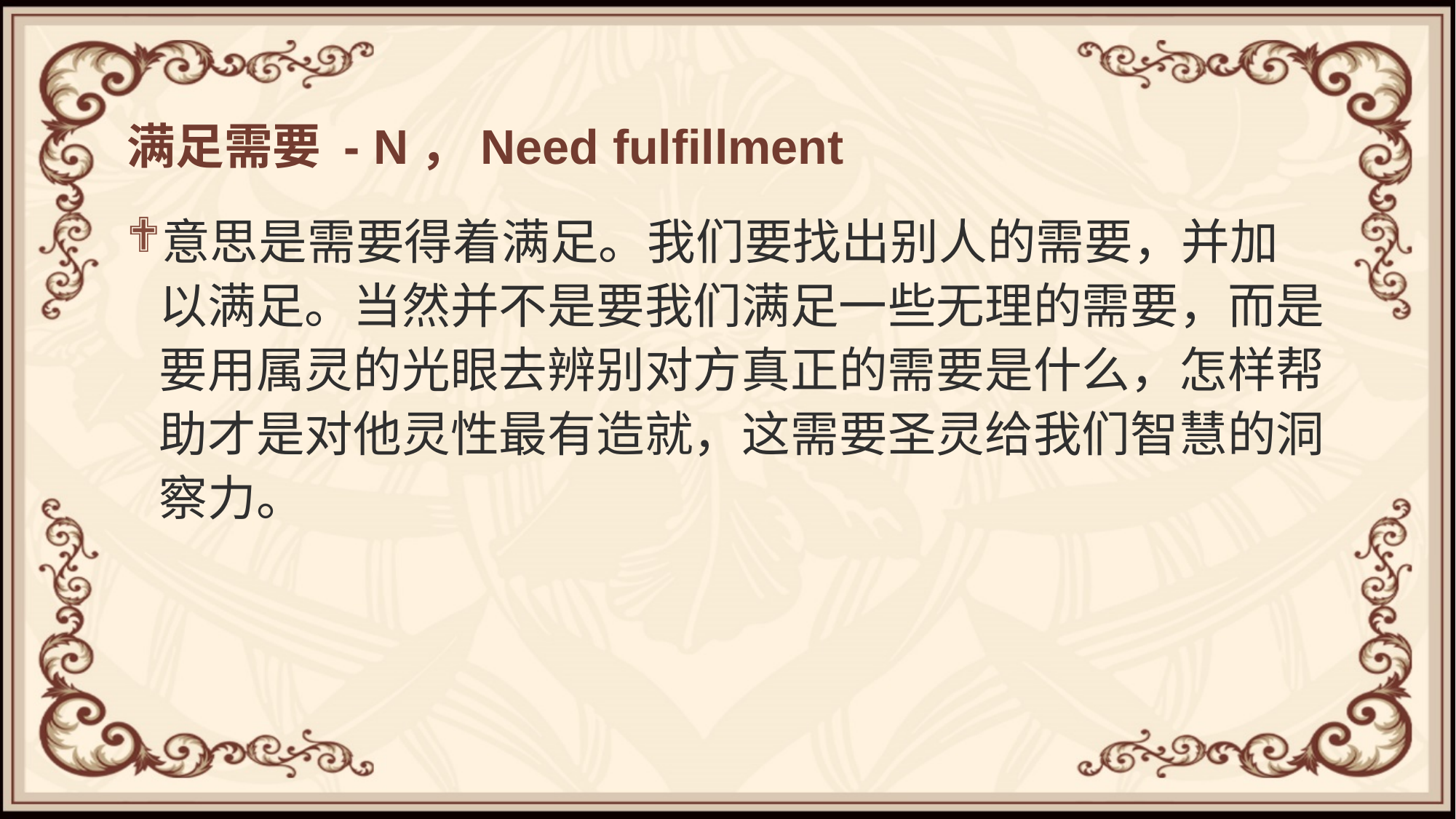

# 满足需要 - N，Need fulfillment
意思是需要得着满足。我们要找出别人的需要，并加以满足。当然并不是要我们满足一些无理的需要，而是要用属灵的光眼去辨别对方真正的需要是什么，怎样帮助才是对他灵性最有造就，这需要圣灵给我们智慧的洞察力。